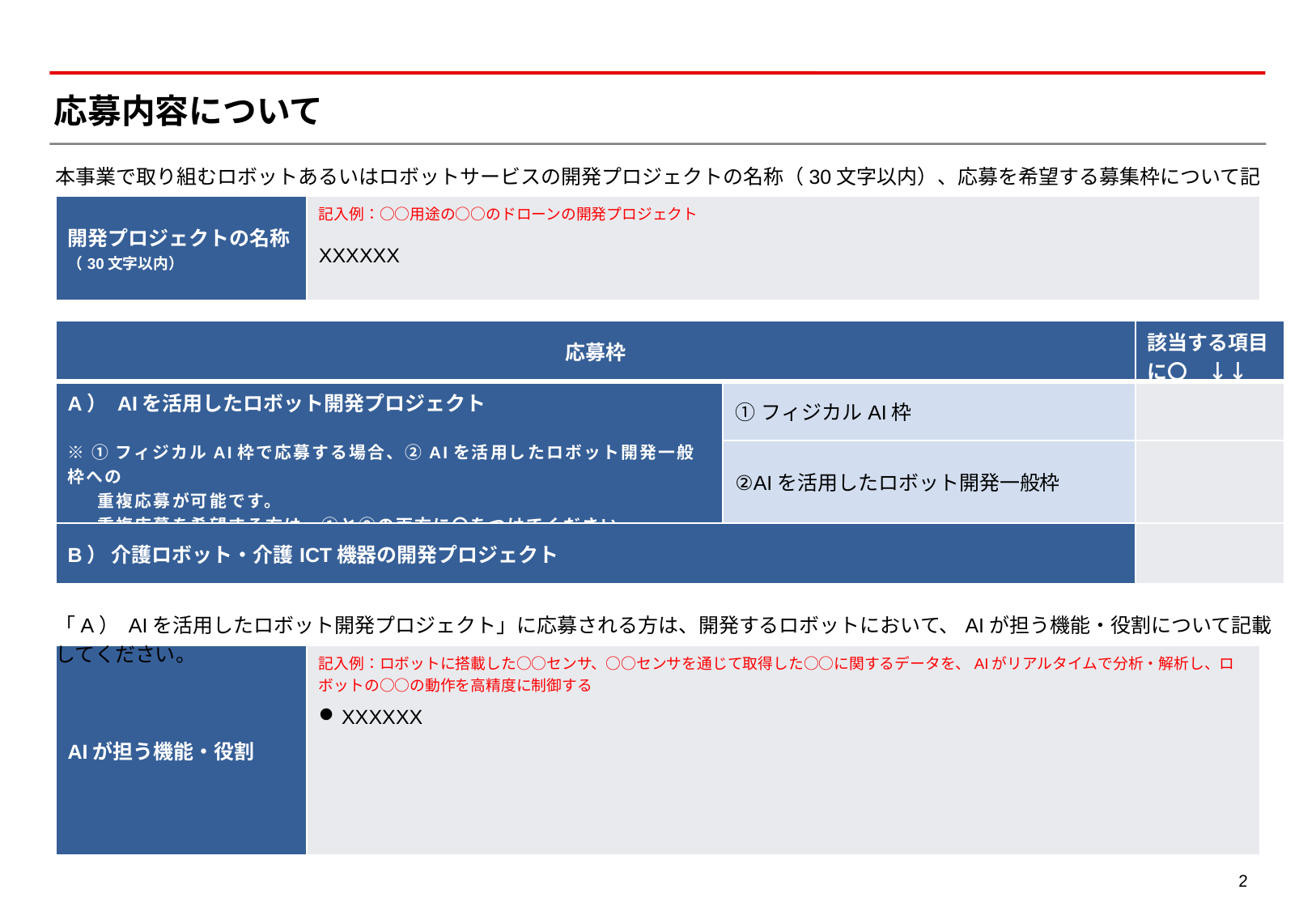

# 応募内容について
本事業で取り組むロボットあるいはロボットサービスの開発プロジェクトの名称（30文字以内）、応募を希望する募集枠について記載してください。
| 開発プロジェクトの名称 （30文字以内） | 記入例：○○用途の○○のドローンの開発プロジェクト XXXXXX |
| --- | --- |
| 応募枠 |  | 該当する項目に〇　↓↓ |
| --- | --- | --- |
| A） AIを活用したロボット開発プロジェクト ※ ①フィジカルAI枠で応募する場合、②AIを活用したロボット開発一般枠への 　 重複応募が可能です。 　 重複応募を希望する方は、①と②の両方に〇をつけてください。 | ①フィジカルAI枠 |  |
|  | ②AIを活用したロボット開発一般枠 |  |
| B） 介護ロボット・介護ICT機器の開発プロジェクト |  |  |
「A） AIを活用したロボット開発プロジェクト」に応募される方は、開発するロボットにおいて、AIが担う機能・役割について記載してください。
| AIが担う機能・役割 | 記入例：ロボットに搭載した○○センサ、○○センサを通じて取得した○○に関するデータを、AIがリアルタイムで分析・解析し、ロボットの○○の動作を高精度に制御する XXXXXX |
| --- | --- |